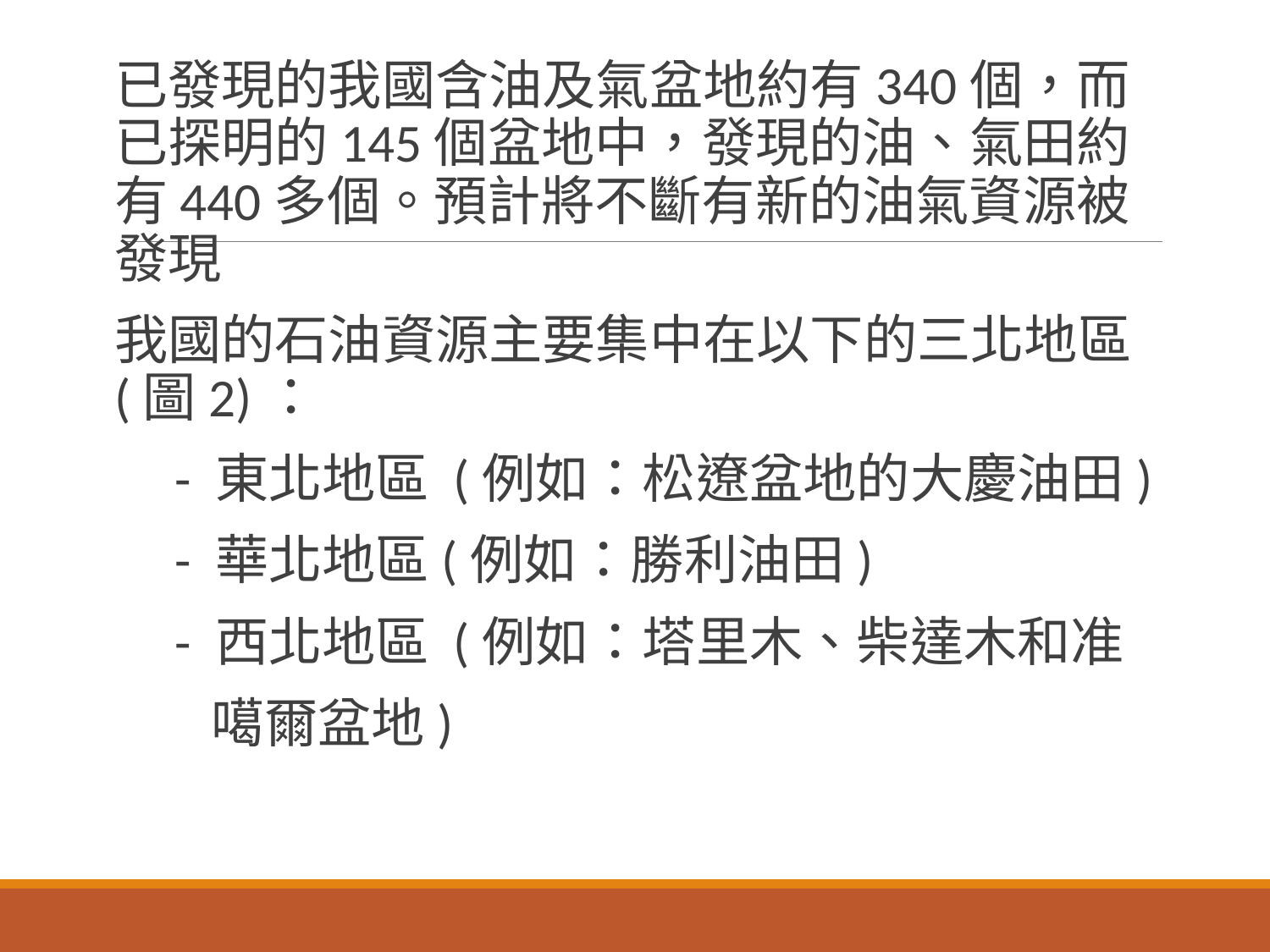

已發現的我國含油及氣盆地約有340個，而已探明的145個盆地中，發現的油、氣田約有440多個。預計將不斷有新的油氣資源被發現
我國的石油資源主要集中在以下的三北地區 (圖2)：
     - 東北地區 (例如：松遼盆地的大慶油田)
     - 華北地區(例如：勝利油田)
     - 西北地區 (例如：塔里木、柴達木和准
       噶爾盆地)